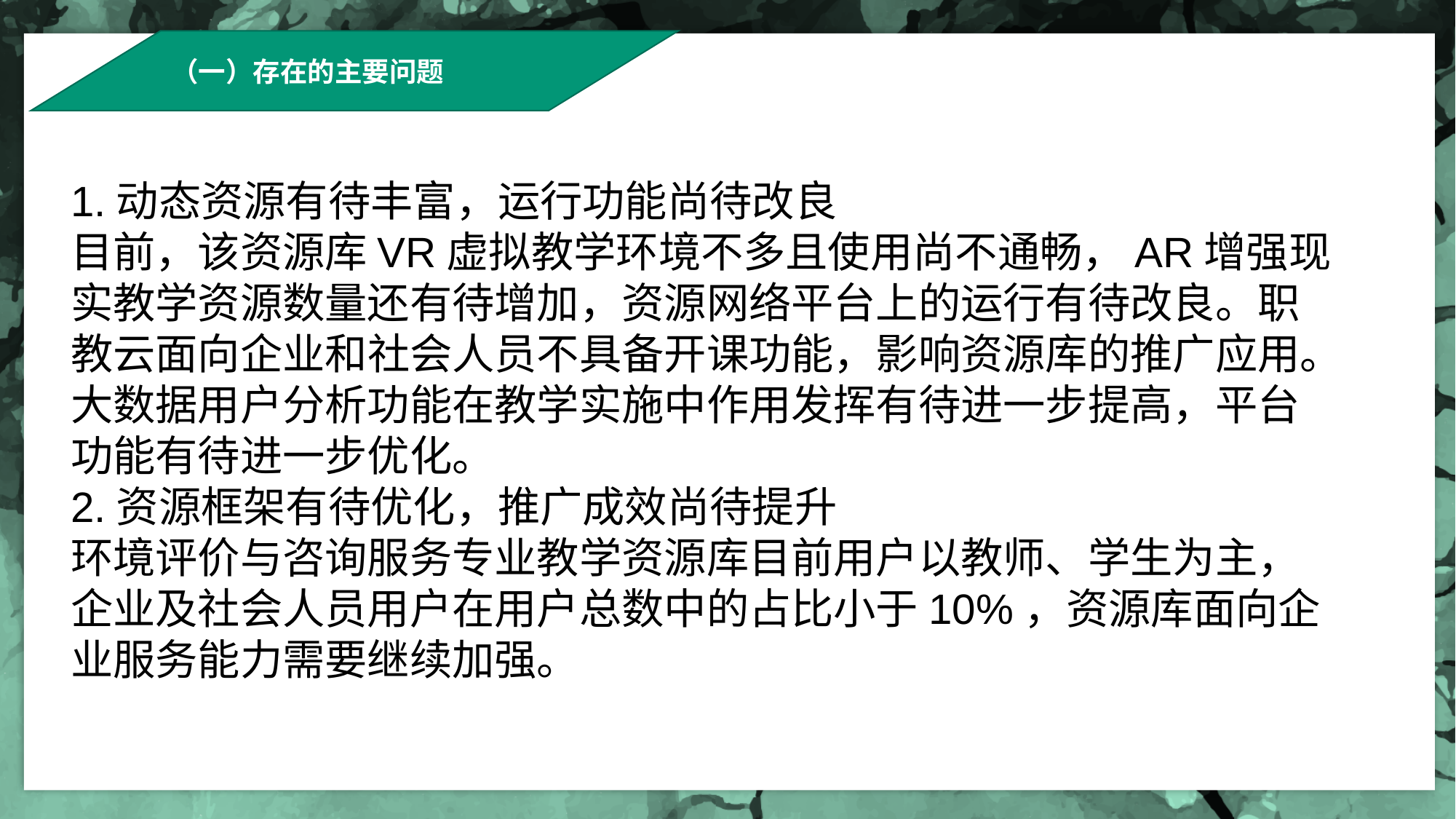

（一）存在的主要问题
1.动态资源有待丰富，运行功能尚待改良
目前，该资源库VR虚拟教学环境不多且使用尚不通畅，AR增强现实教学资源数量还有待增加，资源网络平台上的运行有待改良。职教云面向企业和社会人员不具备开课功能，影响资源库的推广应用。大数据用户分析功能在教学实施中作用发挥有待进一步提高，平台功能有待进一步优化。
2.资源框架有待优化，推广成效尚待提升
环境评价与咨询服务专业教学资源库目前用户以教师、学生为主，企业及社会人员用户在用户总数中的占比小于10%，资源库面向企业服务能力需要继续加强。